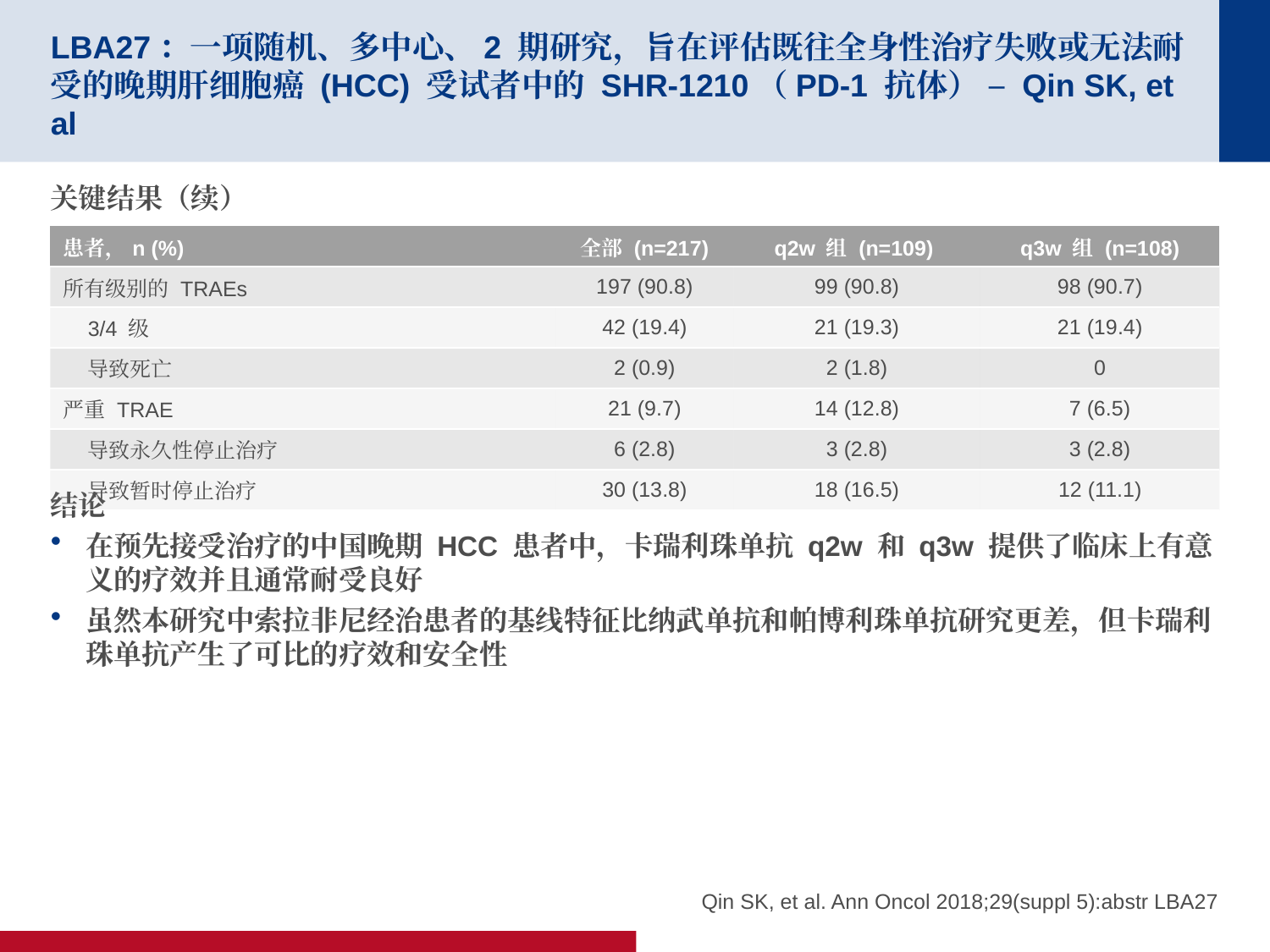

# LBA27：一项随机、多中心、2 期研究，旨在评估既往全身性治疗失败或无法耐受的晚期肝细胞癌 (HCC) 受试者中的 SHR-1210（PD-1 抗体） – Qin SK, et al
关键结果（续）

结论
在预先接受治疗的中国晚期 HCC 患者中，卡瑞利珠单抗 q2w 和 q3w 提供了临床上有意义的疗效并且通常耐受良好
虽然本研究中索拉非尼经治患者的基线特征比纳武单抗和帕博利珠单抗研究更差，但卡瑞利珠单抗产生了可比的疗效和安全性
| 患者，n (%) | 全部 (n=217) | q2w 组 (n=109) | q3w 组 (n=108) |
| --- | --- | --- | --- |
| 所有级别的 TRAEs | 197 (90.8) | 99 (90.8) | 98 (90.7) |
| 3/4 级 | 42 (19.4) | 21 (19.3) | 21 (19.4) |
| 导致死亡 | 2 (0.9) | 2 (1.8) | 0 |
| 严重 TRAE | 21 (9.7) | 14 (12.8) | 7 (6.5) |
| 导致永久性停止治疗 | 6 (2.8) | 3 (2.8) | 3 (2.8) |
| 导致暂时停止治疗 | 30 (13.8) | 18 (16.5) | 12 (11.1) |
Qin SK, et al. Ann Oncol 2018;29(suppl 5):abstr LBA27